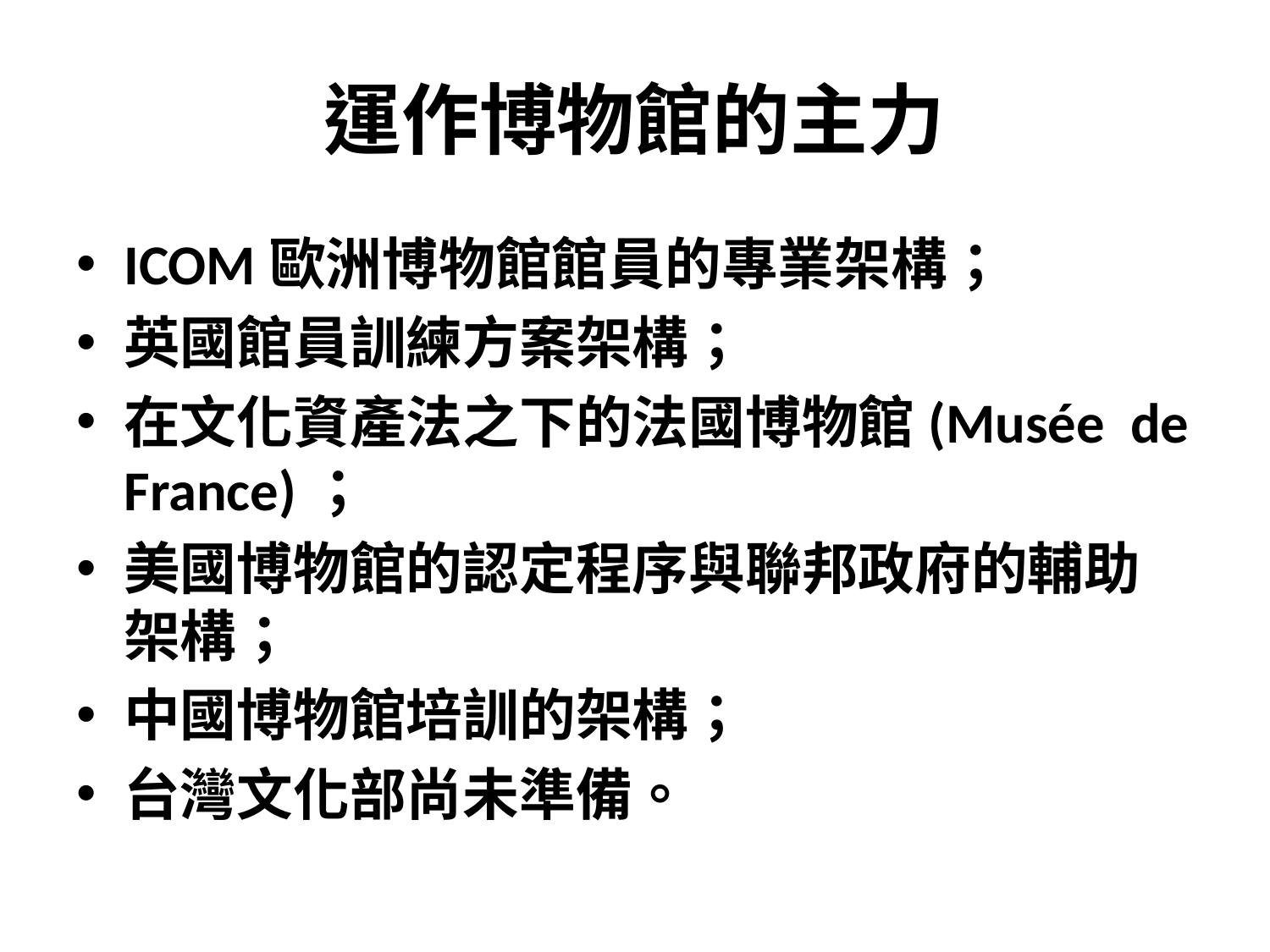

# 運作博物館的主力
ICOM歐洲博物館館員的專業架構；
英國館員訓練方案架構；
在文化資產法之下的法國博物館(Musée  de France)；
美國博物館的認定程序與聯邦政府的輔助架構；
中國博物館培訓的架構；
台灣文化部尚未準備。